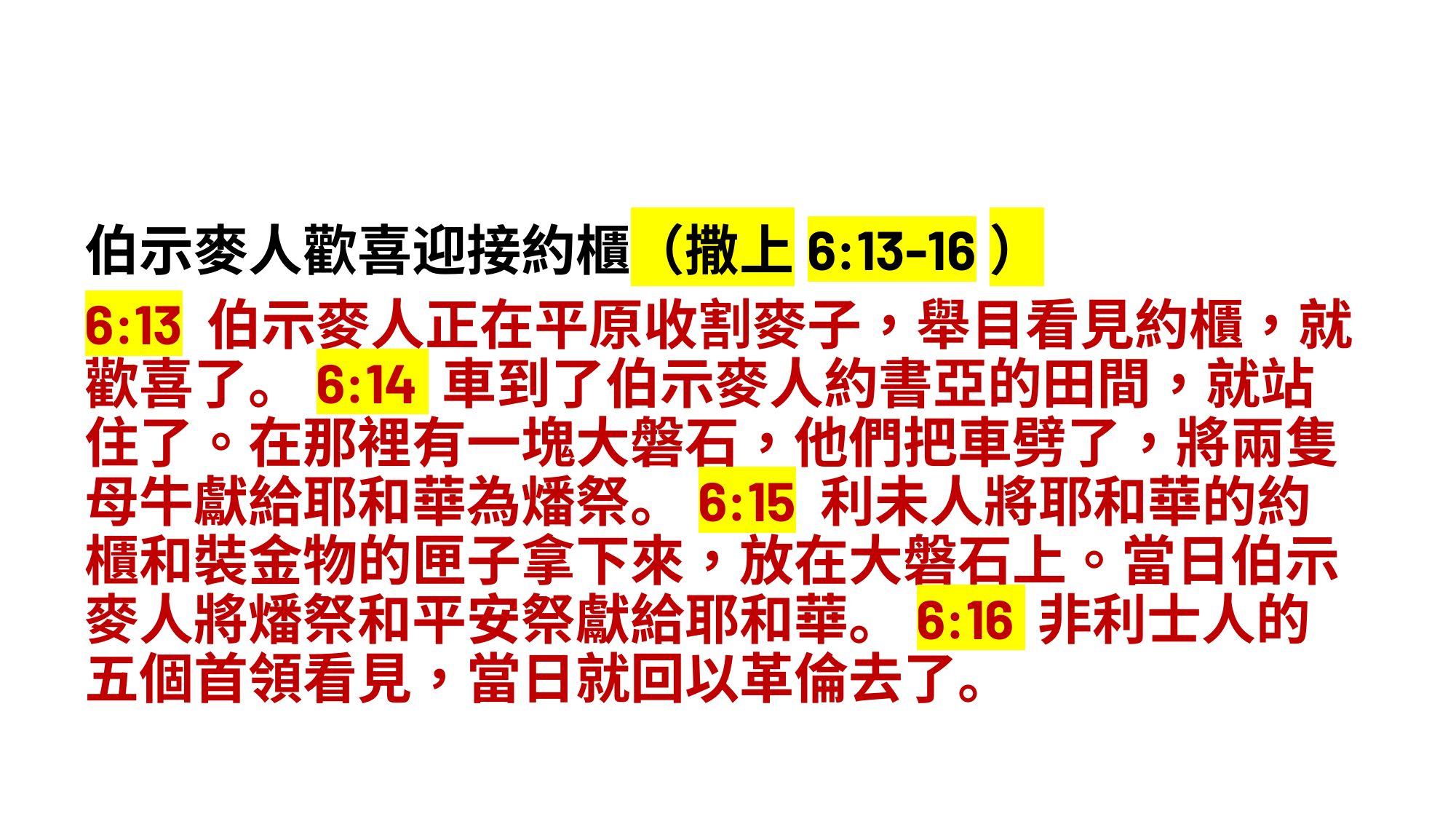

伯示麥人歡喜迎接約櫃（撒上6:13-16）
6:13 伯示麥人正在平原收割麥子，舉目看見約櫃，就歡喜了。6:14 車到了伯示麥人約書亞的田間，就站住了。在那裡有一塊大磐石，他們把車劈了，將兩隻母牛獻給耶和華為燔祭。6:15 利未人將耶和華的約櫃和裝金物的匣子拿下來，放在大磐石上。當日伯示麥人將燔祭和平安祭獻給耶和華。6:16 非利士人的五個首領看見，當日就回以革倫去了。